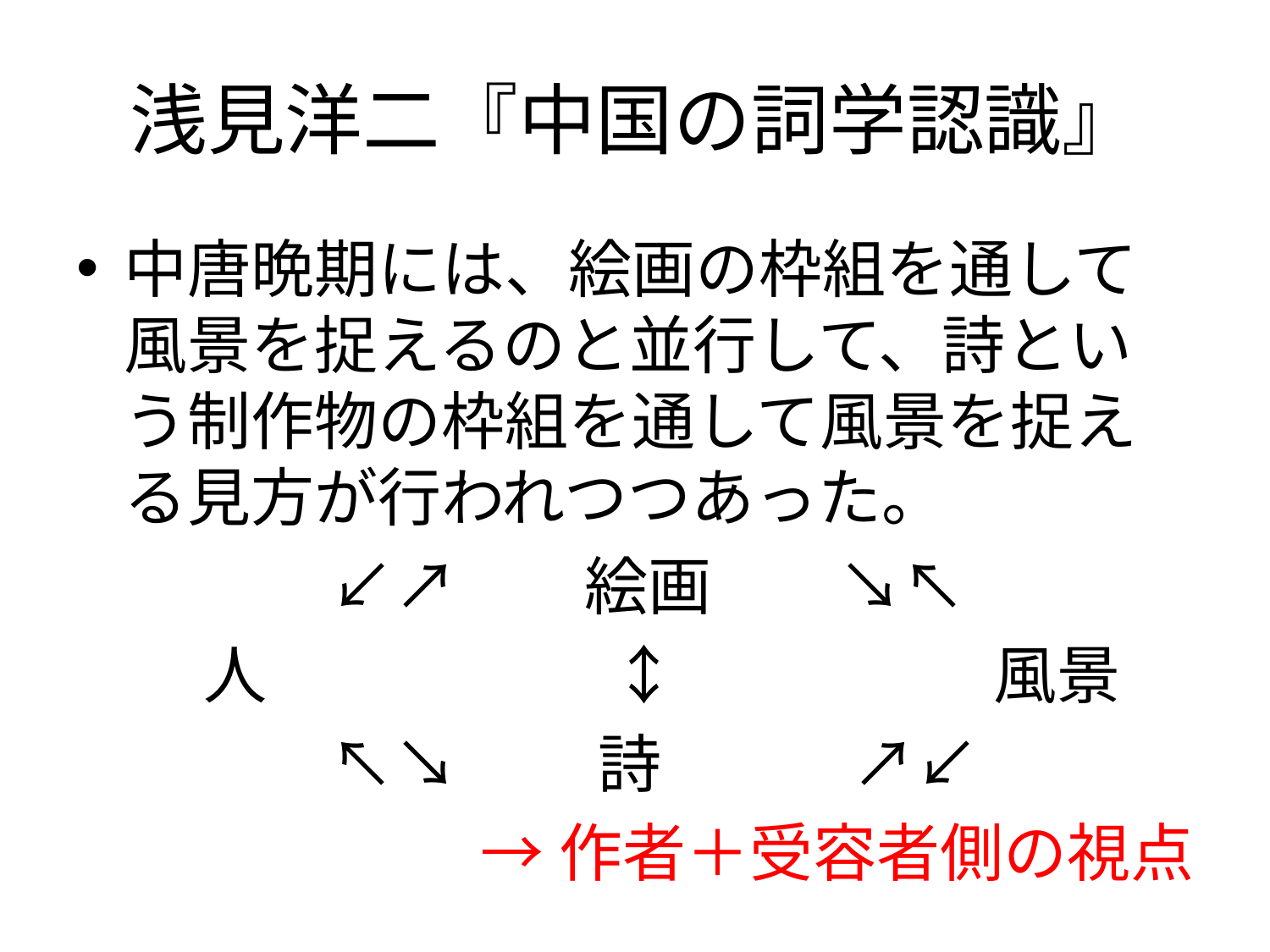

# 浅見洋二『中国の詞学認識』
中唐晩期には、絵画の枠組を通して風景を捉えるのと並行して、詩という制作物の枠組を通して風景を捉える見方が行われつつあった。
　　　　↙↗　　絵画　　↘↖
　　人　　　　　  ↕　　　　　風景
　　　　↖↘　　 詩　　　↗↙
→作者＋受容者側の視点